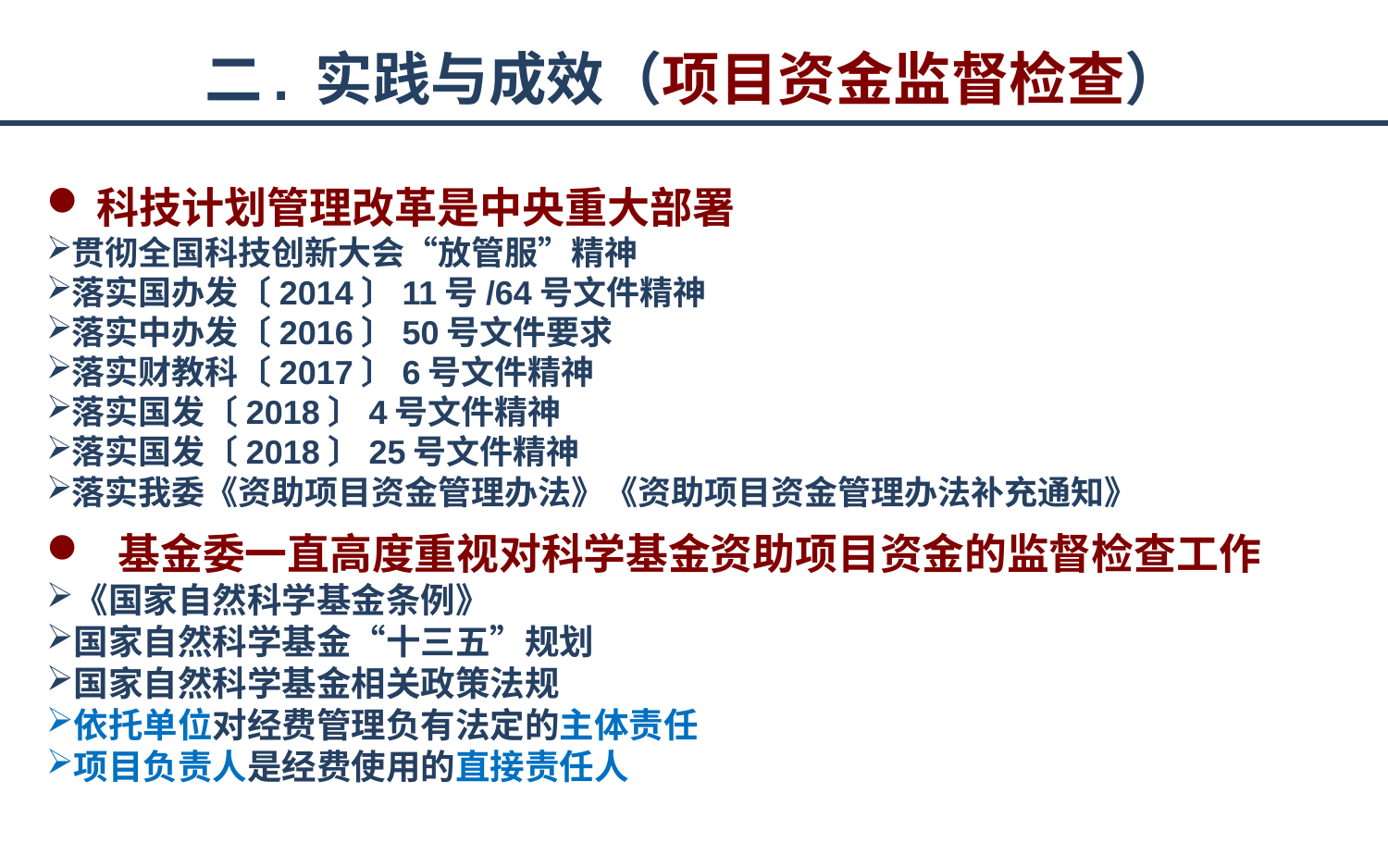

# 二. 实践与成效（项目资金监督检查）
科技计划管理改革是中央重大部署
贯彻全国科技创新大会“放管服”精神
落实国办发〔2014〕11号/64号文件精神
落实中办发〔2016〕50号文件要求
落实财教科〔2017〕6号文件精神
落实国发〔2018〕4号文件精神
落实国发〔2018〕25号文件精神
落实我委《资助项目资金管理办法》《资助项目资金管理办法补充通知》
  基金委一直高度重视对科学基金资助项目资金的监督检查工作
《国家自然科学基金条例》
国家自然科学基金“十三五”规划
国家自然科学基金相关政策法规
依托单位对经费管理负有法定的主体责任
项目负责人是经费使用的直接责任人